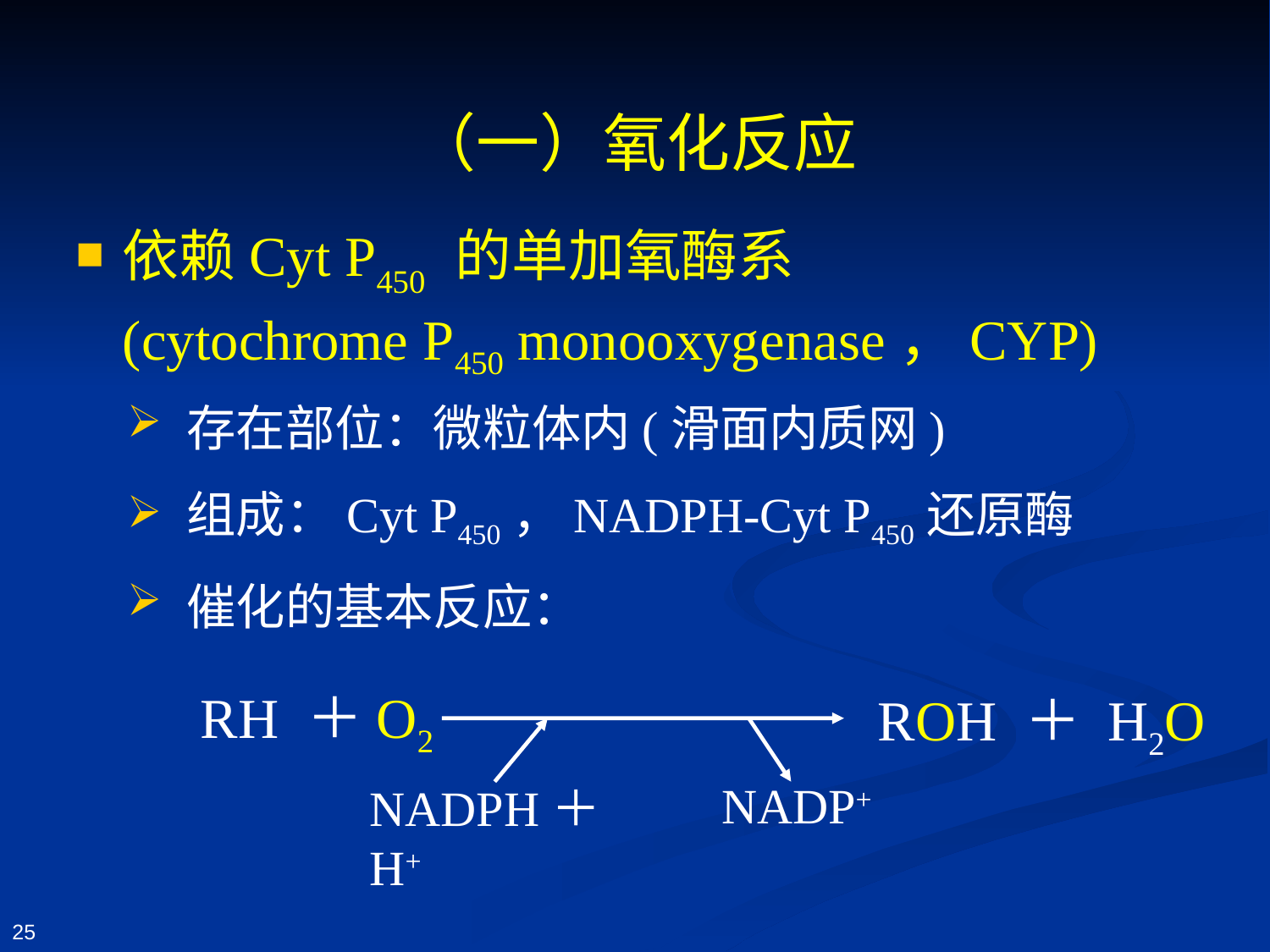

# （一）氧化反应
依赖Cyt P450  的单加氧酶系                (cytochrome P450 monooxygenase，CYP)
 存在部位：微粒体内(滑面内质网)
 组成：Cyt P450，NADPH-Cyt P450还原酶
 催化的基本反应：
RH ＋O2
ROH ＋ H2O

NADP+
NADPH＋H+
25